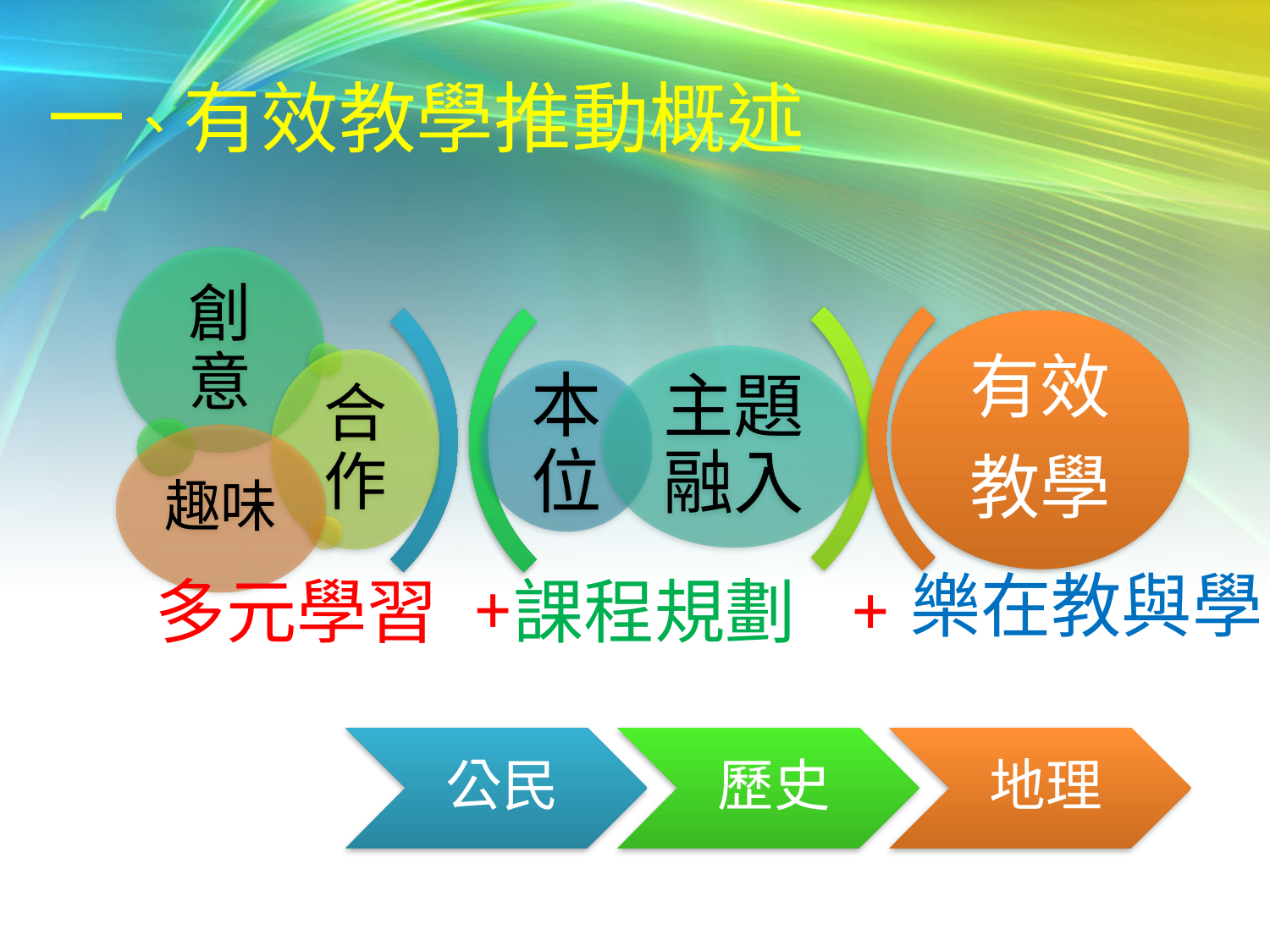

# 一、有效教學推動概述
課程規劃

本位
主題融入
創意
合作
趣味
有效
教學
多元學習
公民
歷史
地理

樂在教與學
+

+